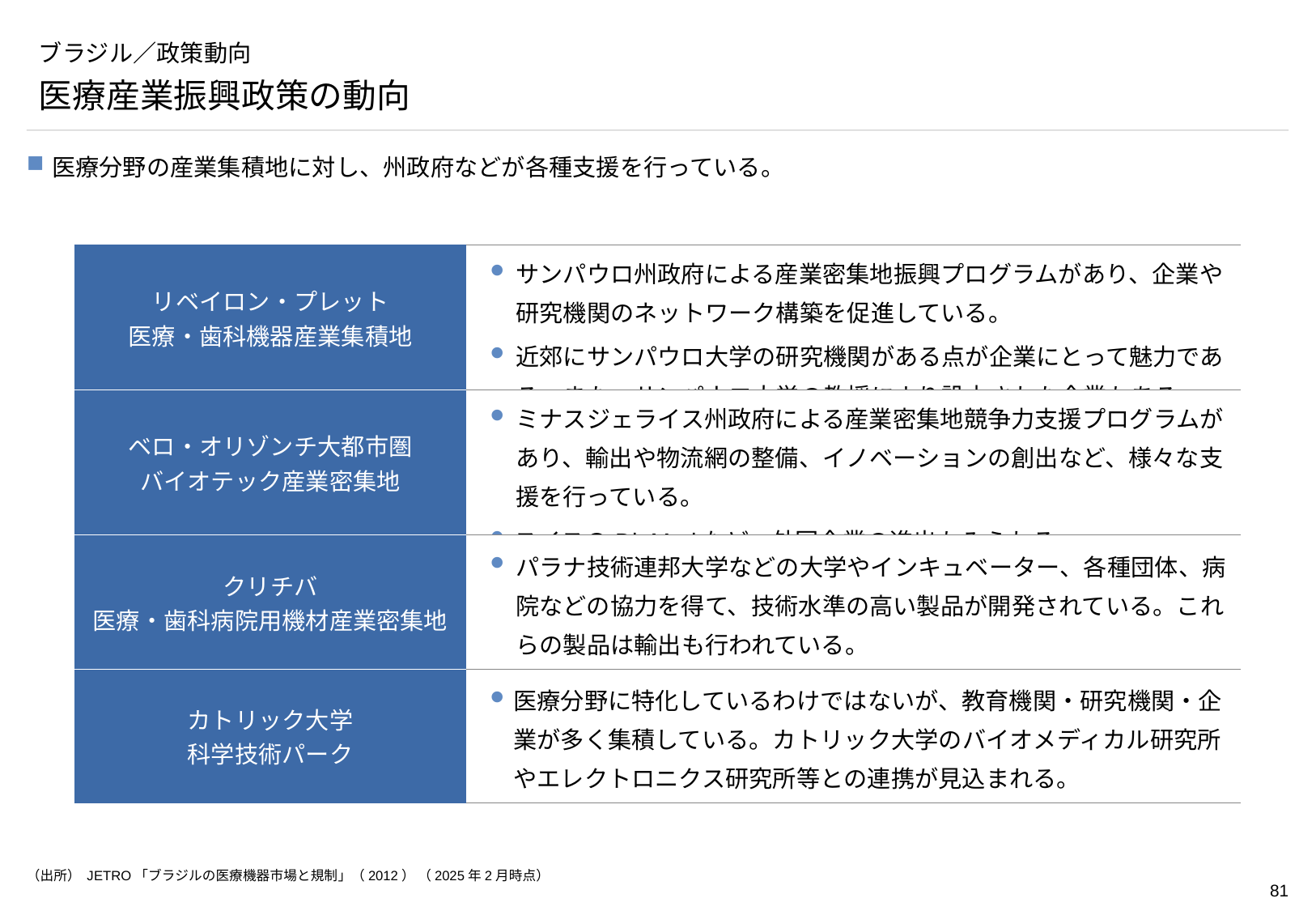

# ブラジル／政策動向
医療産業振興政策の動向
医療分野の産業集積地に対し、州政府などが各種支援を行っている。
| リベイロン・プレット 医療・歯科機器産業集積地 | サンパウロ州政府による産業密集地振興プログラムがあり、企業や研究機関のネットワーク構築を促進している。 近郊にサンパウロ大学の研究機関がある点が企業にとって魅力である。また、サンパウロ大学の教授により設立された企業もある。 |
| --- | --- |
| ベロ・オリゾンチ大都市圏 バイオテック産業密集地 | ミナスジェライス州政府による産業密集地競争力支援プログラムがあり、輸出や物流網の整備、イノベーションの創出など、様々な支援を行っている。 スイスのDiaMedなど、外国企業の進出もみられる。 |
| クリチバ 医療・歯科病院用機材産業密集地 | パラナ技術連邦大学などの大学やインキュベーター、各種団体、病院などの協力を得て、技術水準の高い製品が開発されている。これらの製品は輸出も行われている。 |
| カトリック大学 科学技術パーク | 医療分野に特化しているわけではないが、教育機関・研究機関・企業が多く集積している。カトリック大学のバイオメディカル研究所やエレクトロニクス研究所等との連携が見込まれる。 |
（出所） JETRO「ブラジルの医療機器市場と規制」（2012） （2025年2月時点）